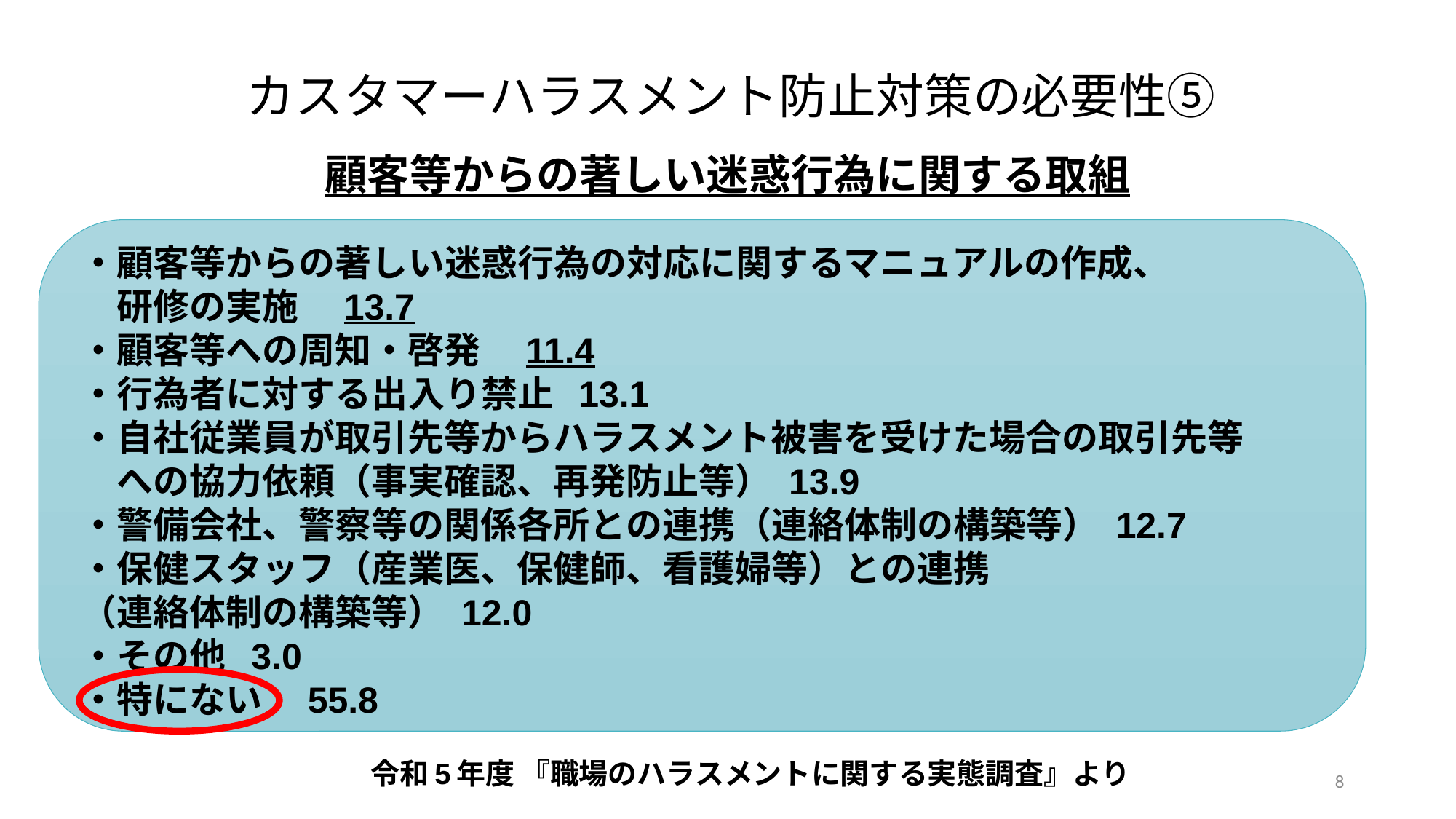

カスタマーハラスメント防止対策の必要性⑤
# 顧客等からの著しい迷惑行為に関する取組

・顧客等からの著しい迷惑行為の対応に関するマニュアルの作成、
　研修の実施　13.7
・顧客等への周知・啓発　11.4
・行為者に対する出入り禁止  13.1
・自社従業員が取引先等からハラスメント被害を受けた場合の取引先等
　への協力依頼（事実確認、再発防止等） 13.9
・警備会社、警察等の関係各所との連携（連絡体制の構築等） 12.7
・保健スタッフ（産業医、保健師、看護婦等）との連携
（連絡体制の構築等） 12.0
・その他  3.0
・特にない　55.8

令和5年度 『職場のハラスメントに関する実態調査』より
8